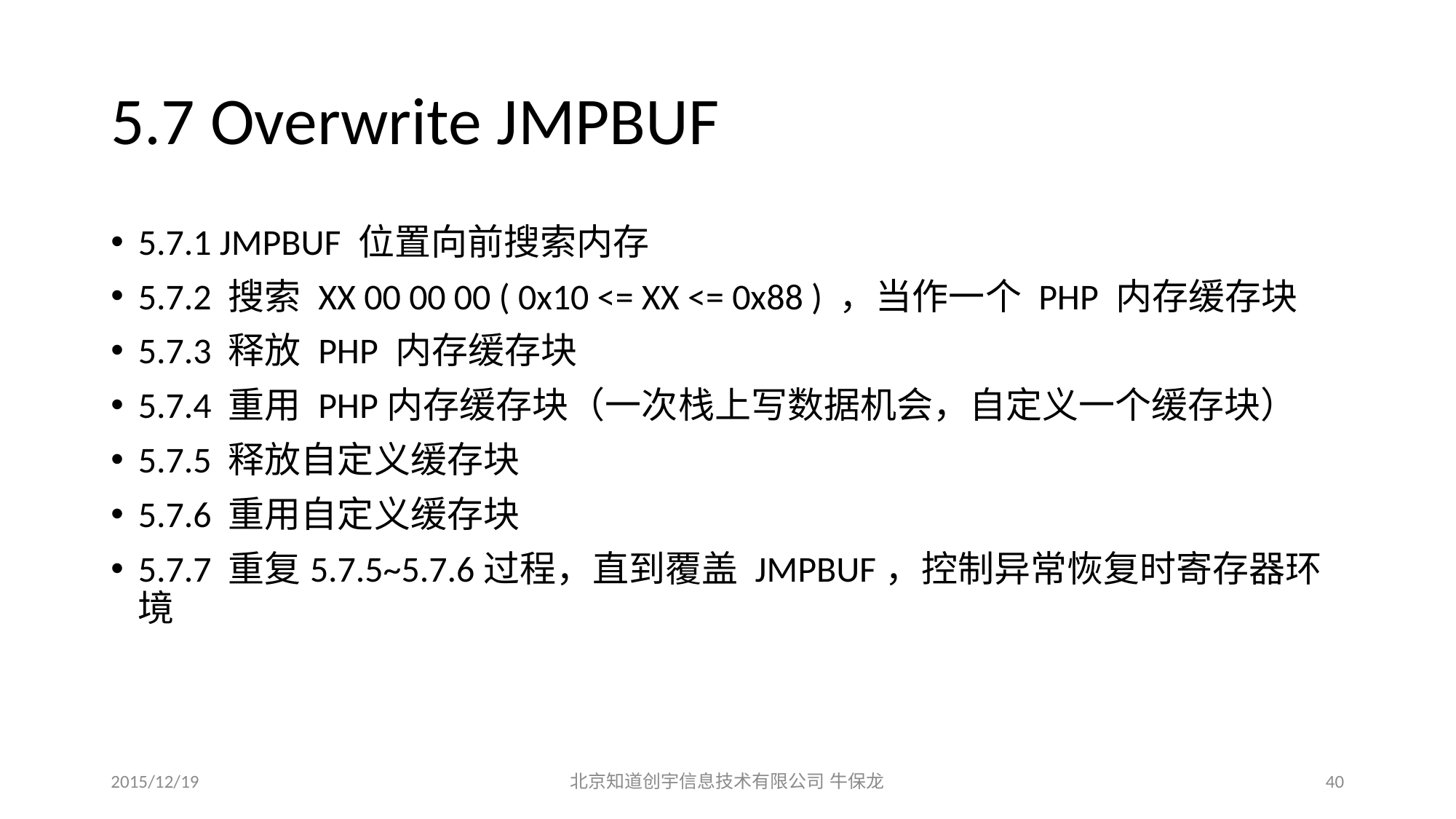

# 5.7 Overwrite JMPBUF
5.7.1 JMPBUF 位置向前搜索内存
5.7.2 搜索 XX 00 00 00 ( 0x10 <= XX <= 0x88 ) ，当作一个 PHP 内存缓存块
5.7.3 释放 PHP 内存缓存块
5.7.4 重用 PHP内存缓存块（一次栈上写数据机会，自定义一个缓存块）
5.7.5 释放自定义缓存块
5.7.6 重用自定义缓存块
5.7.7 重复5.7.5~5.7.6过程，直到覆盖 JMPBUF，控制异常恢复时寄存器环境
2015/12/19
北京知道创宇信息技术有限公司 牛保龙
40